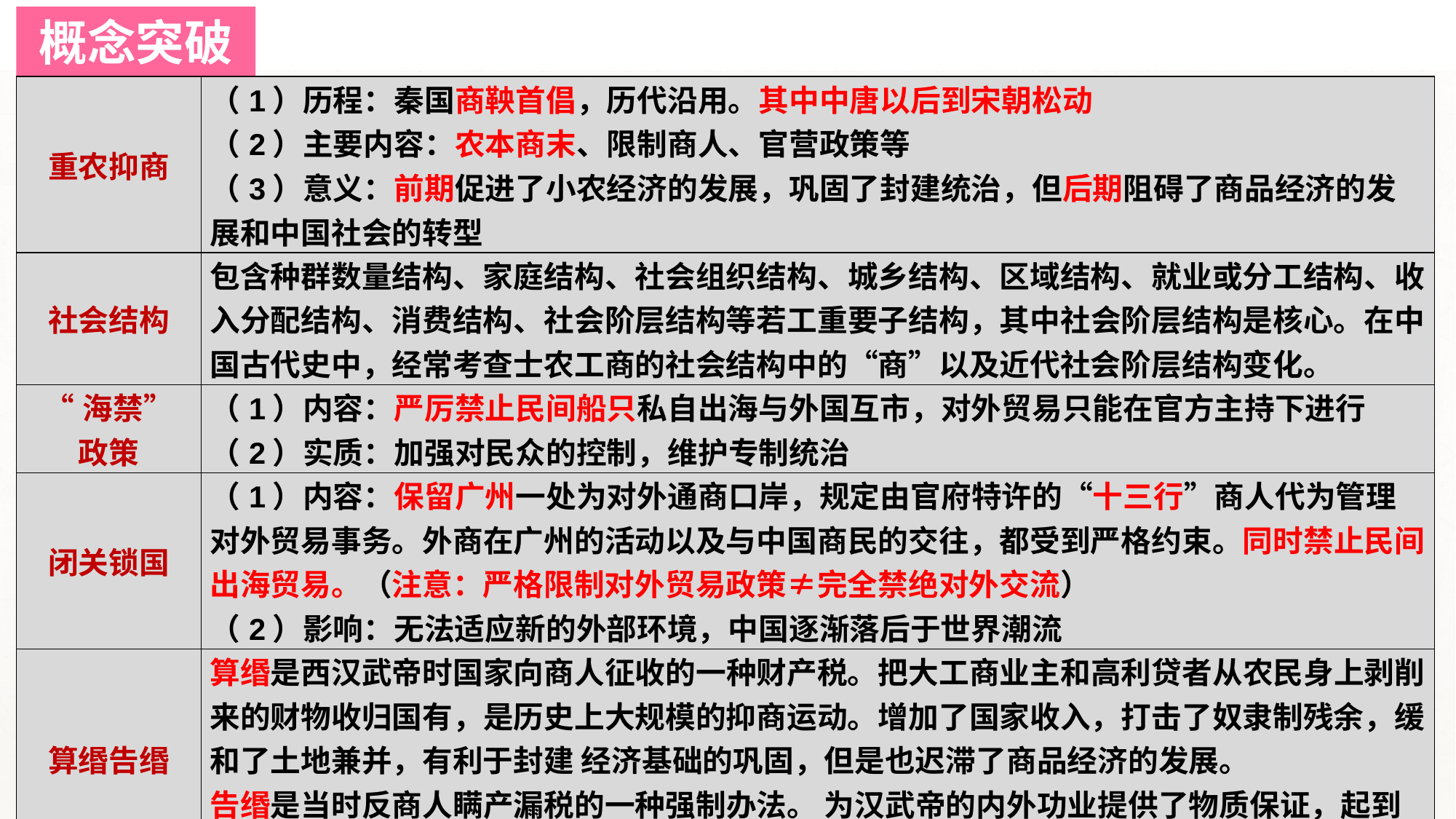

概念突破
| 重农抑商 | （1）历程：秦国商鞅首倡，历代沿用。其中中唐以后到宋朝松动 （2）主要内容：农本商末、限制商人、官营政策等 （3）意义：前期促进了小农经济的发展，巩固了封建统治，但后期阻碍了商品经济的发展和中国社会的转型 |
| --- | --- |
| 社会结构 | 包含种群数量结构、家庭结构、社会组织结构、城乡结构、区域结构、就业或分工结构、收入分配结构、消费结构、社会阶层结构等若工重要子结构，其中社会阶层结构是核心。在中国古代史中，经常考查士农工商的社会结构中的“商”以及近代社会阶层结构变化。 |
| “海禁” 政策 | （1）内容：严厉禁止民间船只私自出海与外国互市，对外贸易只能在官方主持下进行 （2）实质：加强对民众的控制，维护专制统治 |
| 闭关锁国 | （1）内容：保留广州一处为对外通商口岸，规定由官府特许的“十三行”商人代为管理对外贸易事务。外商在广州的活动以及与中国商民的交往，都受到严格约束。同时禁止民间出海贸易。（注意：严格限制对外贸易政策≠完全禁绝对外交流） （2）影响：无法适应新的外部环境，中国逐渐落后于世界潮流 |
| 算缗告缗 | 算缗是西汉武帝时国家向商人征收的一种财产税。把大工商业主和高利贷者从农民身上剥削来的财物收归国有，是历史上大规模的抑商运动。增加了国家收入，打击了奴隶制残余，缓和了土地兼并，有利于封建 经济基础的巩固，但是也迟滞了商品经济的发展。 告缗是当时反商人瞒产漏税的一种强制办法。 为汉武帝的内外功业提供了物质保证，起到了加强专制主义中央集权制度的作用。 |